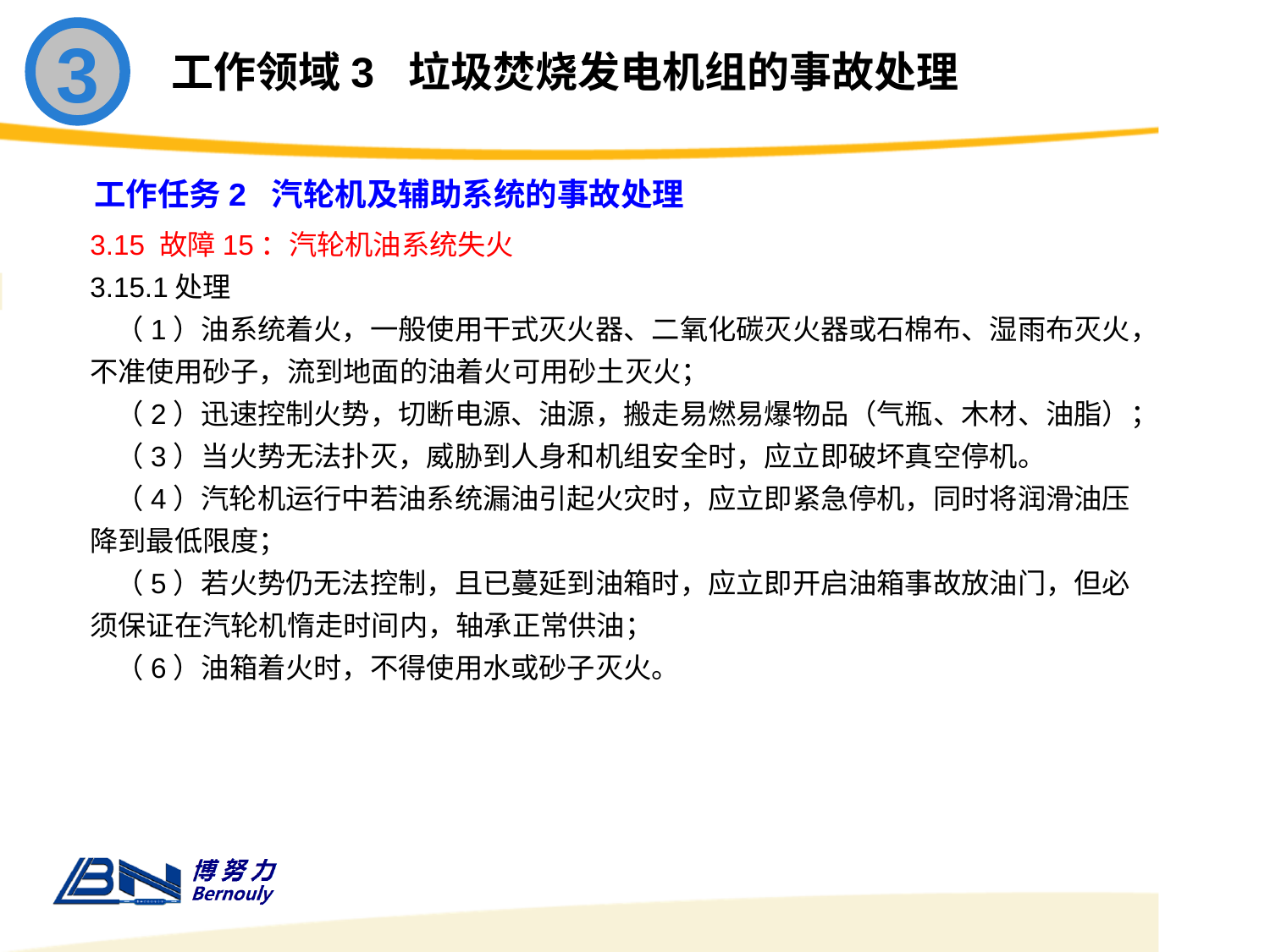

3
工作领域3  垃圾焚烧发电机组的事故处理
工作任务2  汽轮机及辅助系统的事故处理
3.15 故障15：汽轮机油系统失火
3.15.1处理
   （1）油系统着火，一般使用干式灭火器、二氧化碳灭火器或石棉布、湿雨布灭火，不准使用砂子，流到地面的油着火可用砂土灭火；
   （2）迅速控制火势，切断电源、油源，搬走易燃易爆物品（气瓶、木材、油脂）；
   （3）当火势无法扑灭，威胁到人身和机组安全时，应立即破坏真空停机。
   （4）汽轮机运行中若油系统漏油引起火灾时，应立即紧急停机，同时将润滑油压降到最低限度；
   （5）若火势仍无法控制，且已蔓延到油箱时，应立即开启油箱事故放油门，但必须保证在汽轮机惰走时间内，轴承正常供油；
   （6）油箱着火时，不得使用水或砂子灭火。